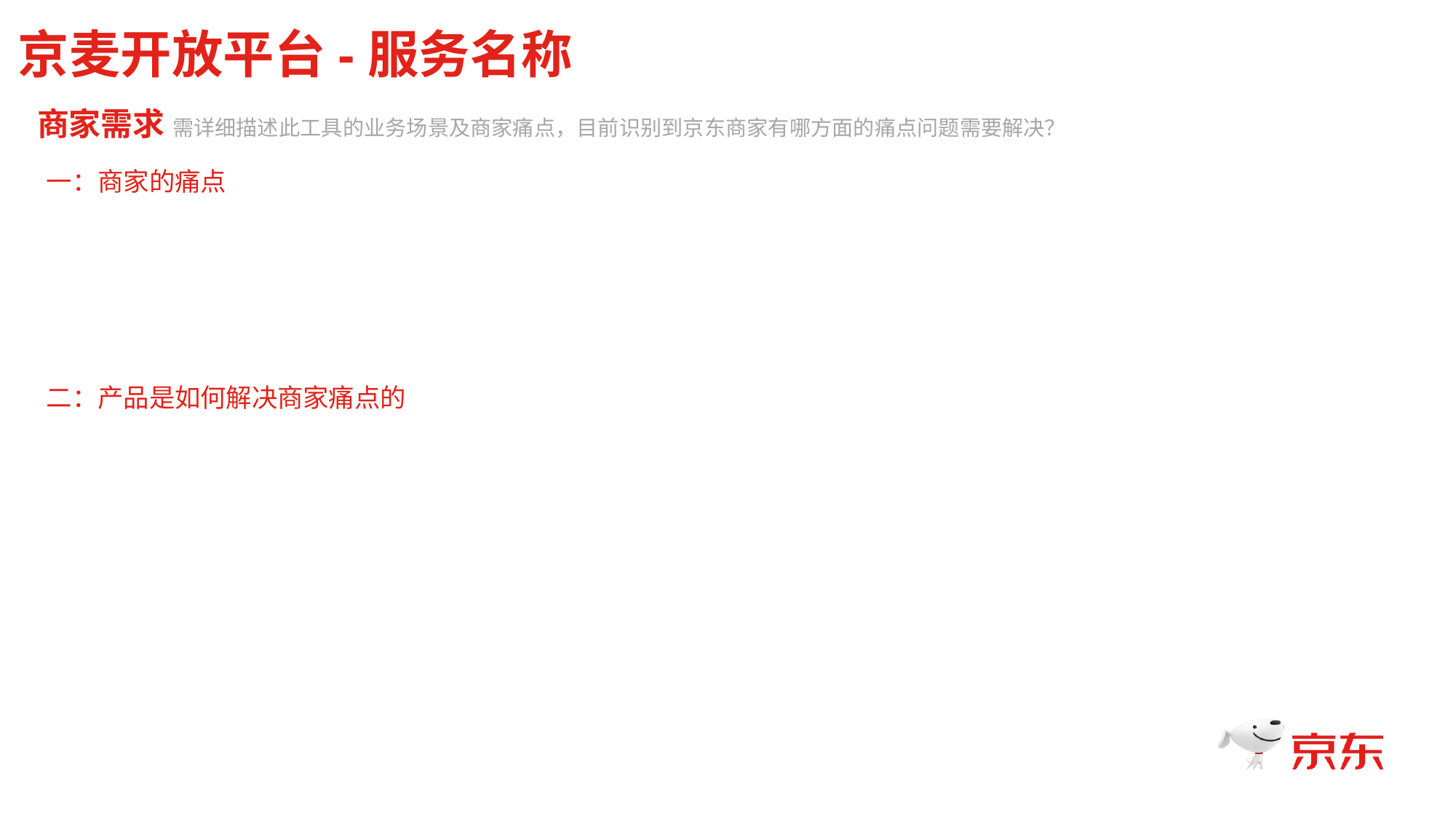

京麦开放平台-服务名称

商家需求 需详细描述此工具的业务场景及商家痛点，目前识别到京东商家有哪方面的痛点问题需要解决？

一：商家的痛点

二：产品是如何解决商家痛点的